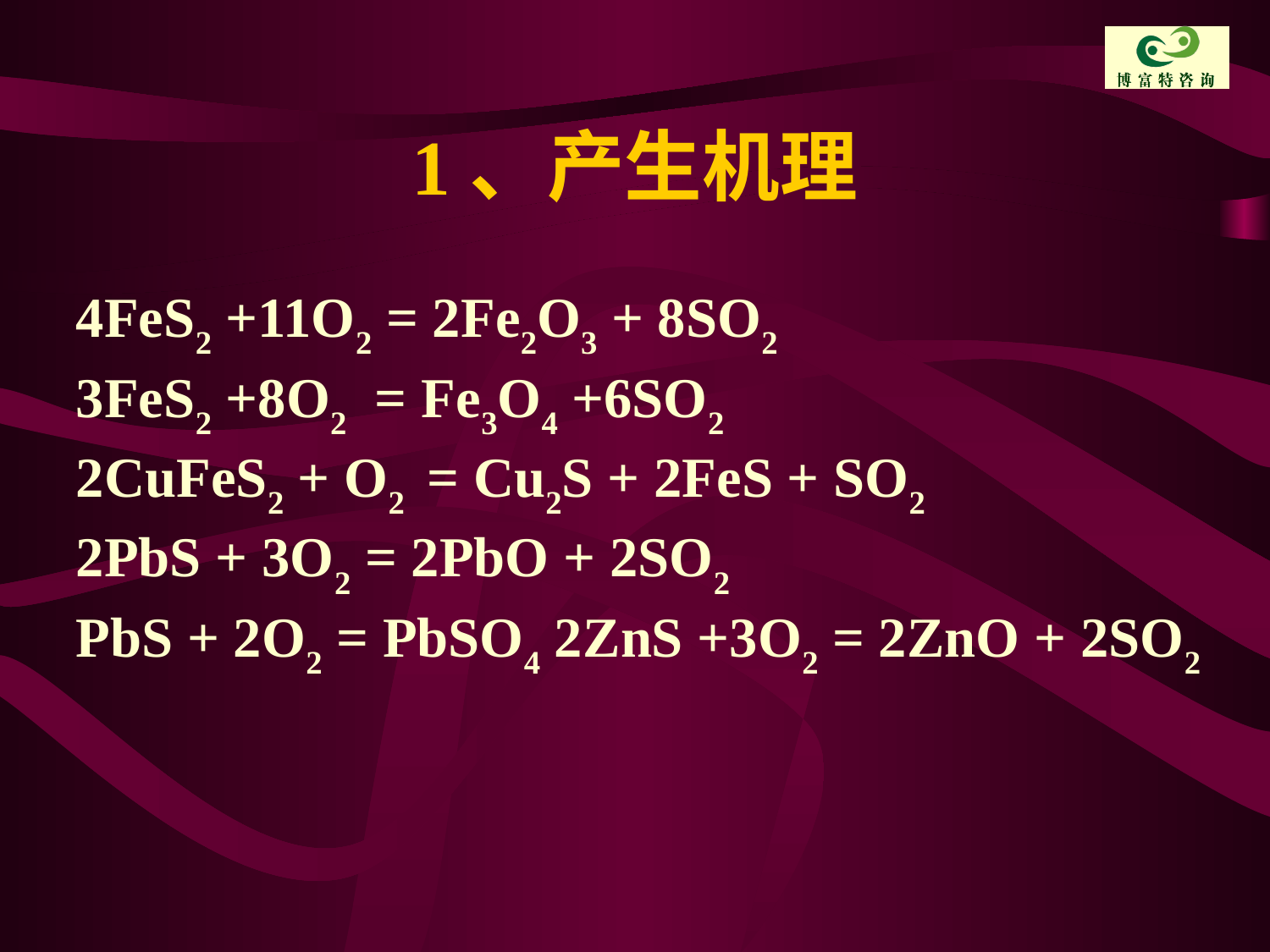

# 1、产生机理
4FeS2 +11O2 = 2Fe2O3 + 8SO2
3FeS2 +8O2  = Fe3O4 +6SO2
2CuFeS2 + O2  = Cu2S + 2FeS + SO2
2PbS + 3O2 = 2PbO + 2SO2
PbS + 2O2 = PbSO4 2ZnS +3O2 = 2ZnO + 2SO2